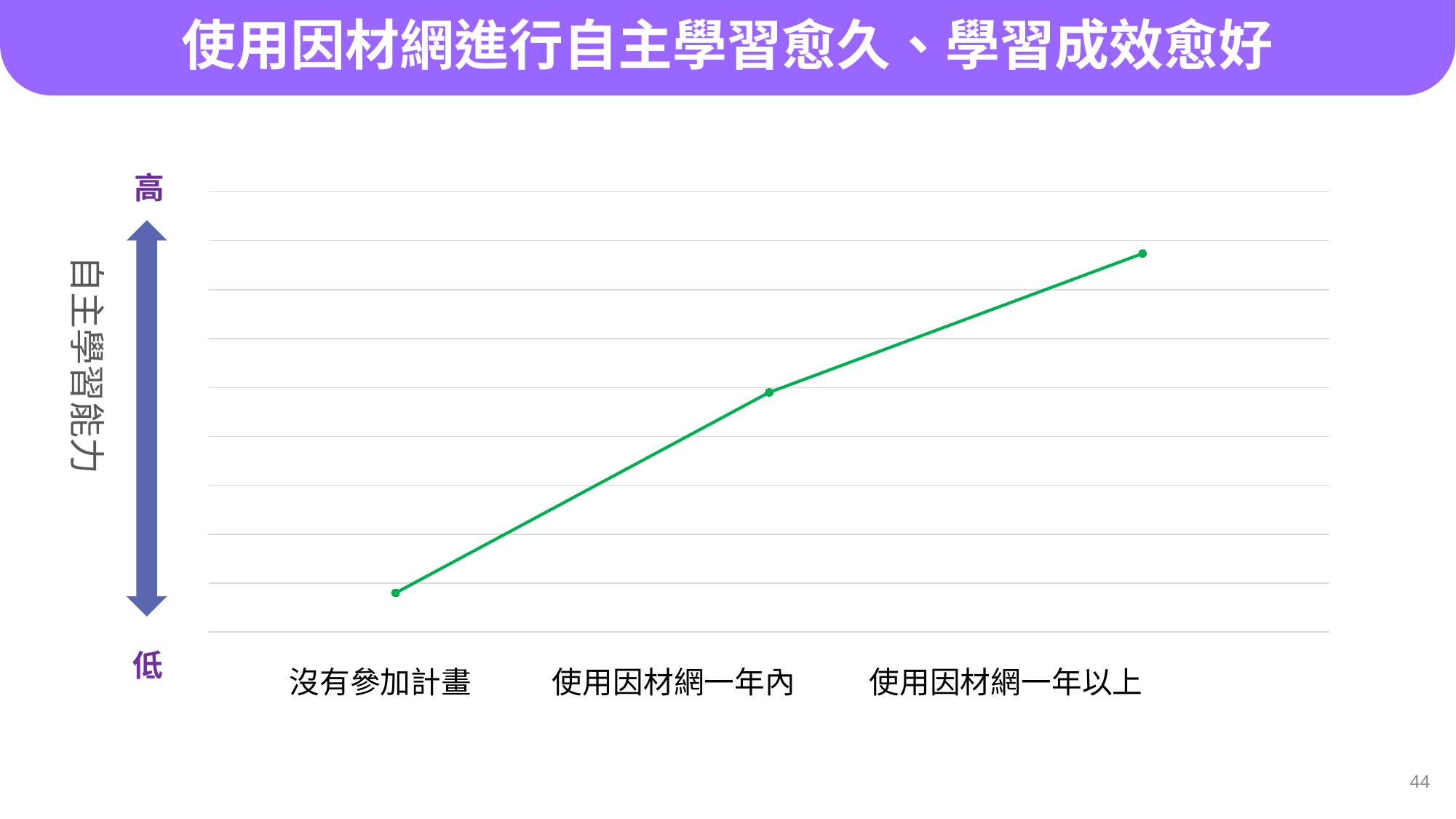

# 使用因材網進行自主學習愈久、學習成效愈好

### Chart

| Category |  |
|---|---|
| 非因材網使用者 | -0.21 |
| 者使用因材網一年內者 | -0.005 |
| 使用因材網一年以上者 | 0.137 |
高
            沒有參加計畫            使用因材網一年內           使用因材網一年以上

44